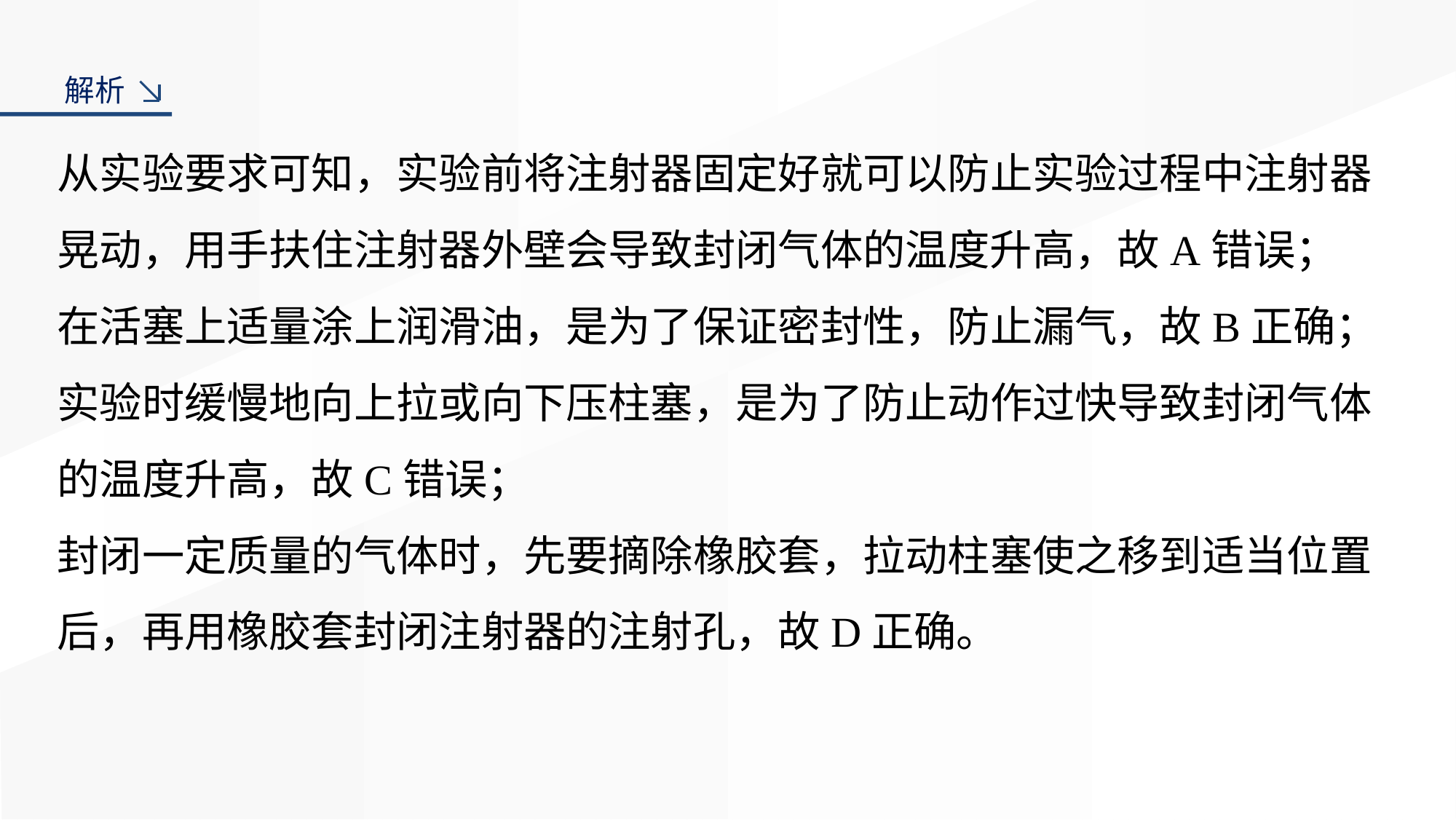

解析

从实验要求可知，实验前将注射器固定好就可以防止实验过程中注射器晃动，用手扶住注射器外壁会导致封闭气体的温度升高，故A错误；
在活塞上适量涂上润滑油，是为了保证密封性，防止漏气，故B正确；
实验时缓慢地向上拉或向下压柱塞，是为了防止动作过快导致封闭气体的温度升高，故C错误；
封闭一定质量的气体时，先要摘除橡胶套，拉动柱塞使之移到适当位置后，再用橡胶套封闭注射器的注射孔，故D正确。